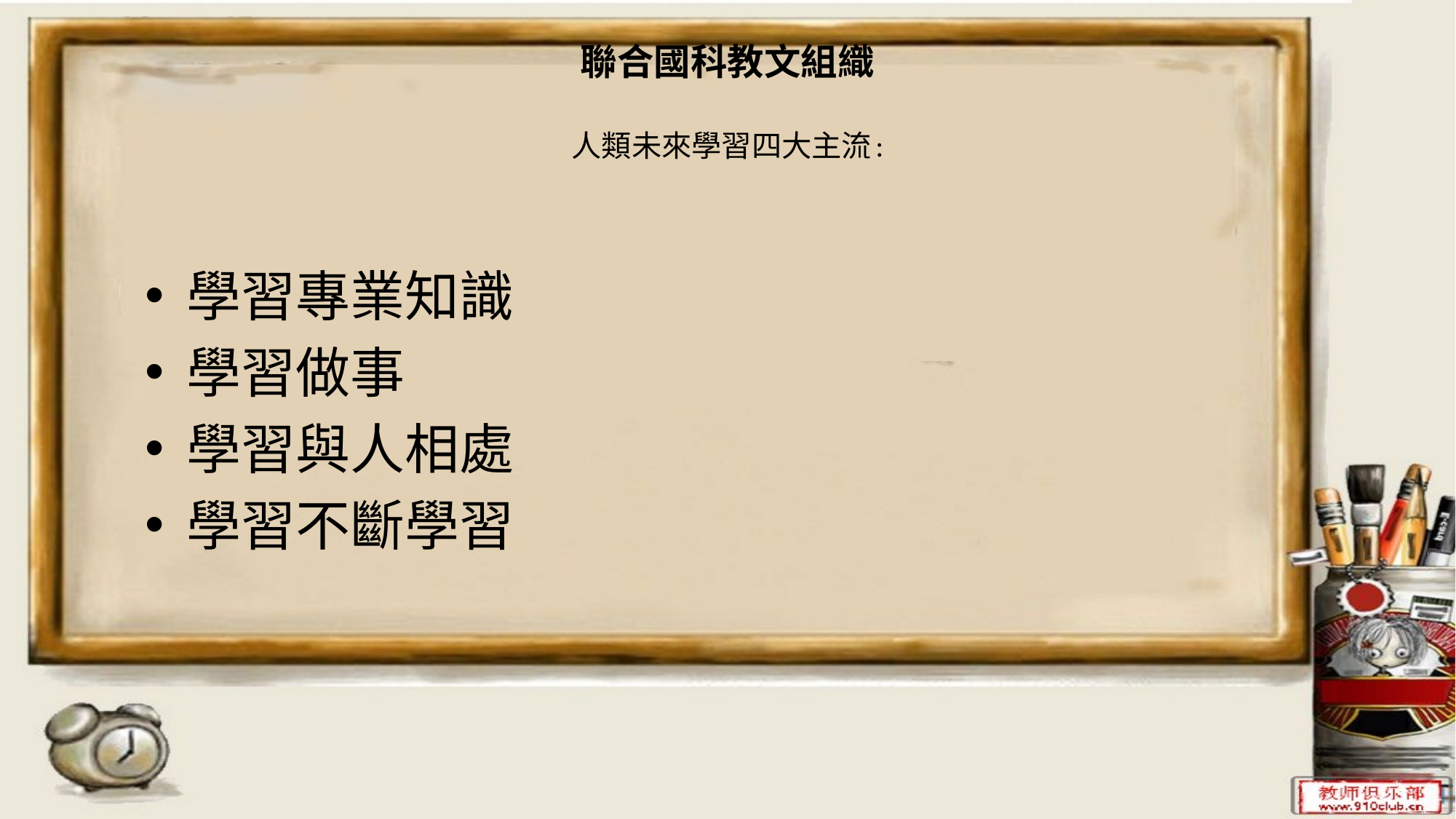

# 聯合國科教文組織 人類未來學習四大主流:
學習專業知識
學習做事
學習與人相處
學習不斷學習